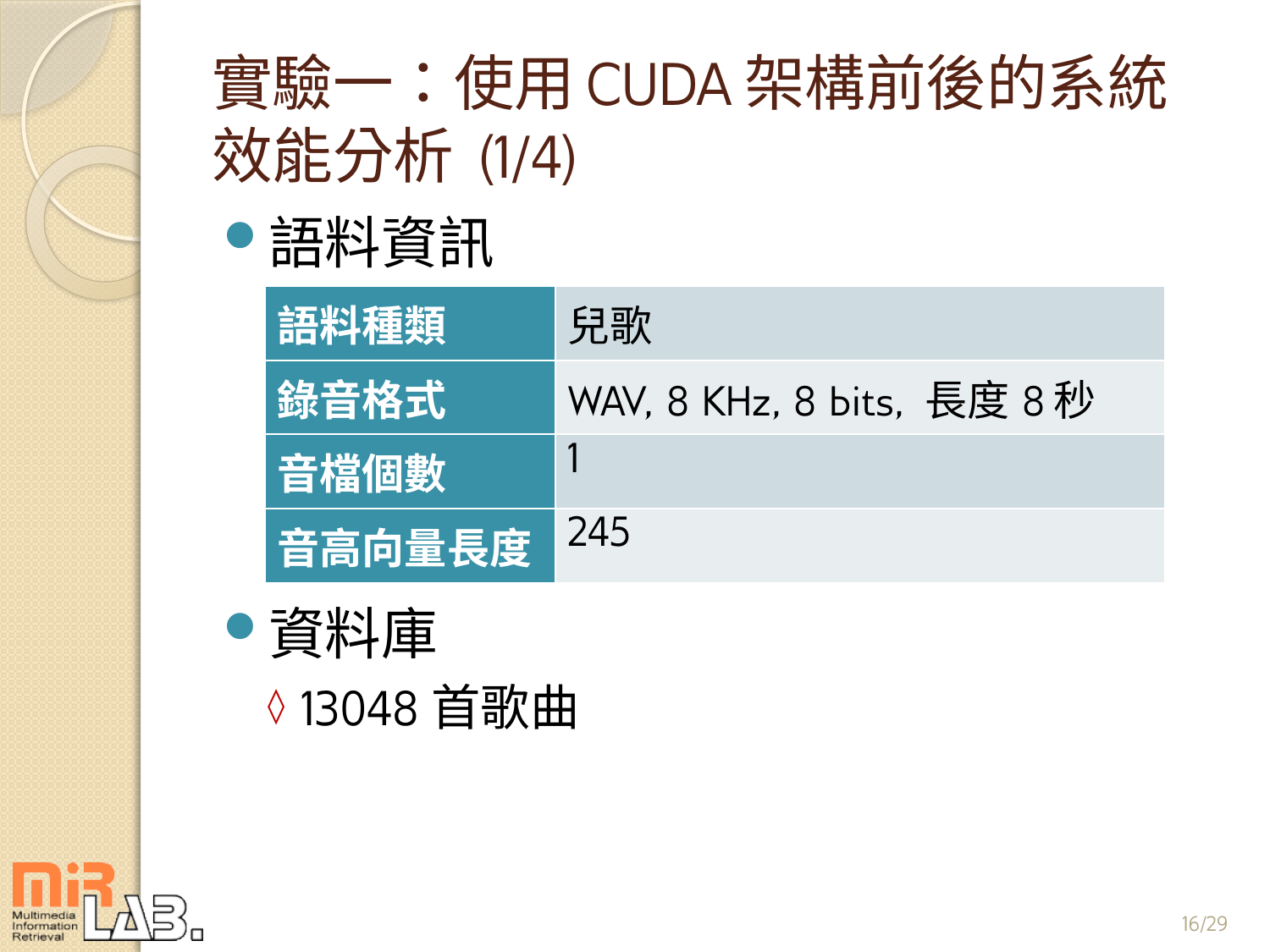

# 實驗一：使用CUDA架構前後的系統效能分析 (1/4)
語料資訊

資料庫
13048首歌曲

| 語料種類 | 兒歌 |
| --- | --- |
| 錄音格式 | WAV, 8 KHz, 8 bits, 長度8秒 |
| 音檔個數 | 1 |
| 音高向量長度 | 245 |